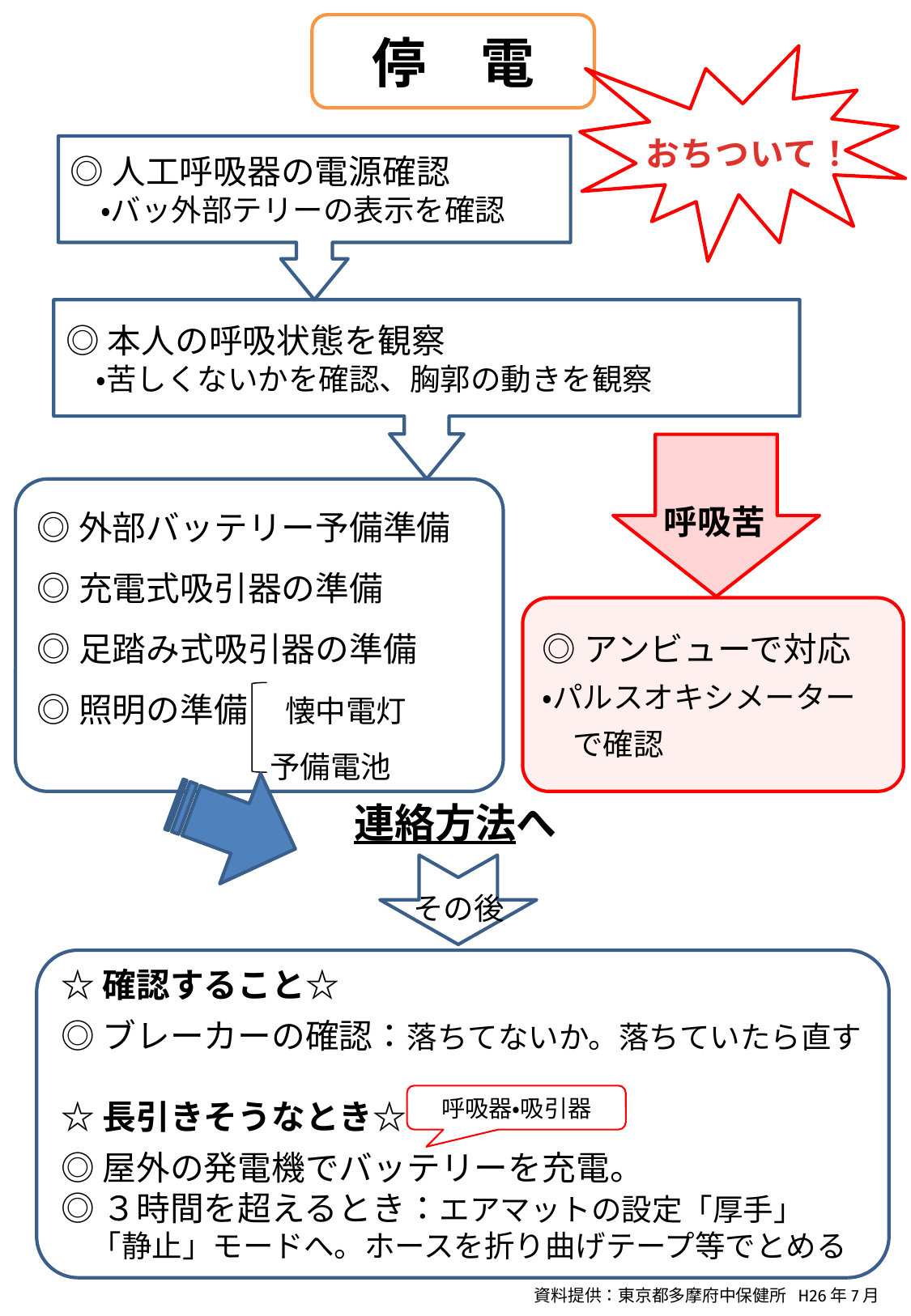

停　電

おちついて！
◎人工呼吸器の電源確認
　・バッ外部テリーの表示を確認
◎本人の呼吸状態を観察
　・苦しくないかを確認、胸郭の動きを観察

◎外部バッテリー予備準備
◎充電式吸引器の準備
◎足踏み式吸引器の準備
◎照明の準備　 懐中電灯
　　　　　　　   予備電池
呼吸苦
◎アンビューで対応
・パルスオキシメーター
　で確認

連絡方法へ

その後
☆確認すること☆
◎ブレーカーの確認：落ちてないか。落ちていたら直す

☆長引きそうなとき☆
◎屋外の発電機でバッテリーを充電。
◎３時間を超えるとき：エアマットの設定「厚手」　　　「静止」モードへ。ホースを折り曲げテープ等でとめる
呼吸器・吸引器
資料提供：東京都多摩府中保健所  H26年7月